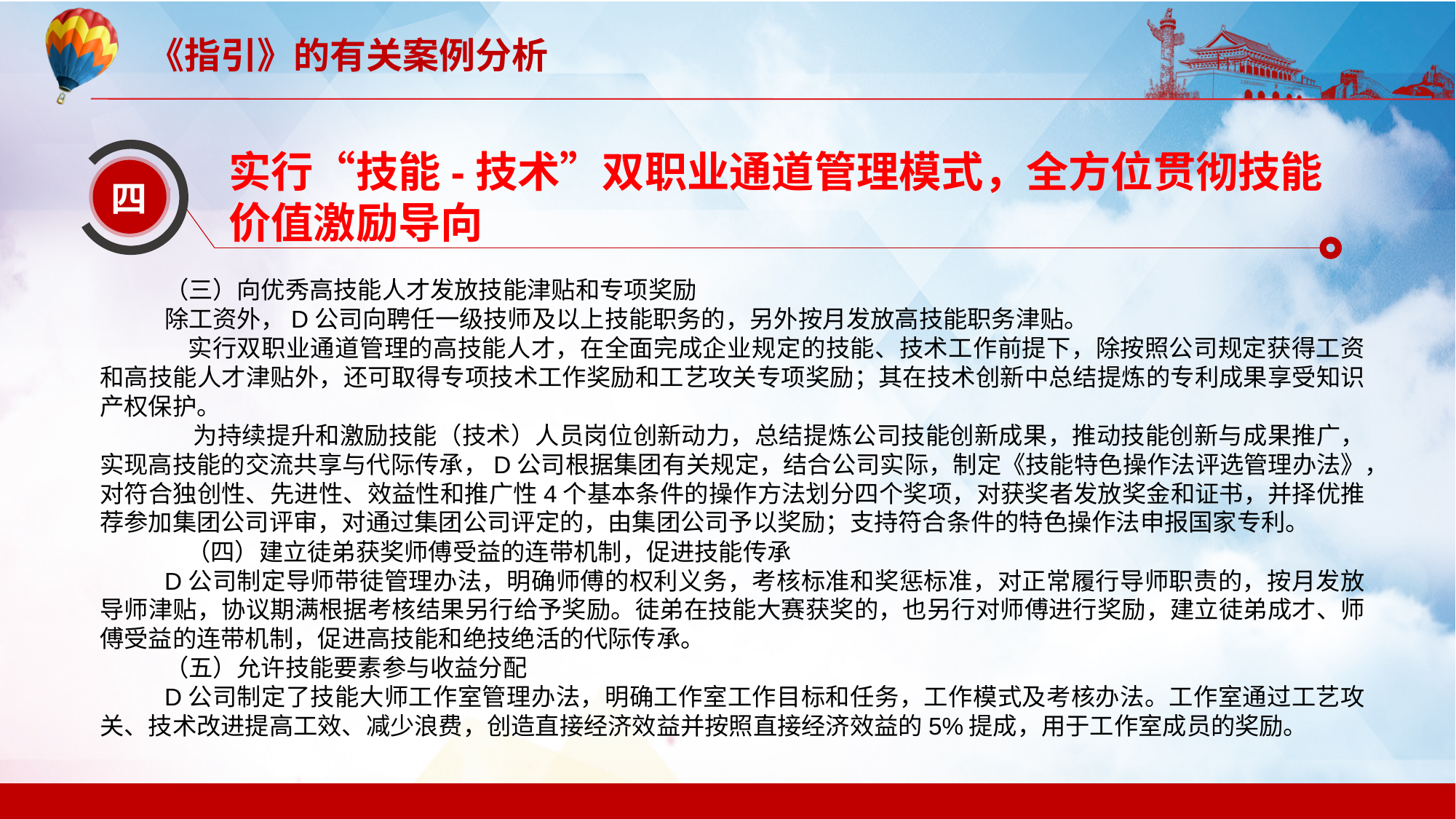

实行“技能-技术”双职业通道管理模式，全方位贯彻技能价值激励导向

四

（三）向优秀高技能人才发放技能津贴和专项奖励
除工资外，D公司向聘任一级技师及以上技能职务的，另外按月发放高技能职务津贴。
   实行双职业通道管理的高技能人才，在全面完成企业规定的技能、技术工作前提下，除按照公司规定获得工资和高技能人才津贴外，还可取得专项技术工作奖励和工艺攻关专项奖励；其在技术创新中总结提炼的专利成果享受知识产权保护。
    为持续提升和激励技能（技术）人员岗位创新动力，总结提炼公司技能创新成果，推动技能创新与成果推广，实现高技能的交流共享与代际传承，D公司根据集团有关规定，结合公司实际，制定《技能特色操作法评选管理办法》，对符合独创性、先进性、效益性和推广性4个基本条件的操作方法划分四个奖项，对获奖者发放奖金和证书，并择优推荐参加集团公司评审，对通过集团公司评定的，由集团公司予以奖励；支持符合条件的特色操作法申报国家专利。
   （四）建立徒弟获奖师傅受益的连带机制，促进技能传承
D公司制定导师带徒管理办法，明确师傅的权利义务，考核标准和奖惩标准，对正常履行导师职责的，按月发放导师津贴，协议期满根据考核结果另行给予奖励。徒弟在技能大赛获奖的，也另行对师傅进行奖励，建立徒弟成才、师傅受益的连带机制，促进高技能和绝技绝活的代际传承。
（五）允许技能要素参与收益分配
D公司制定了技能大师工作室管理办法，明确工作室工作目标和任务，工作模式及考核办法。工作室通过工艺攻关、技术改进提高工效、减少浪费，创造直接经济效益并按照直接经济效益的5%提成，用于工作室成员的奖励。